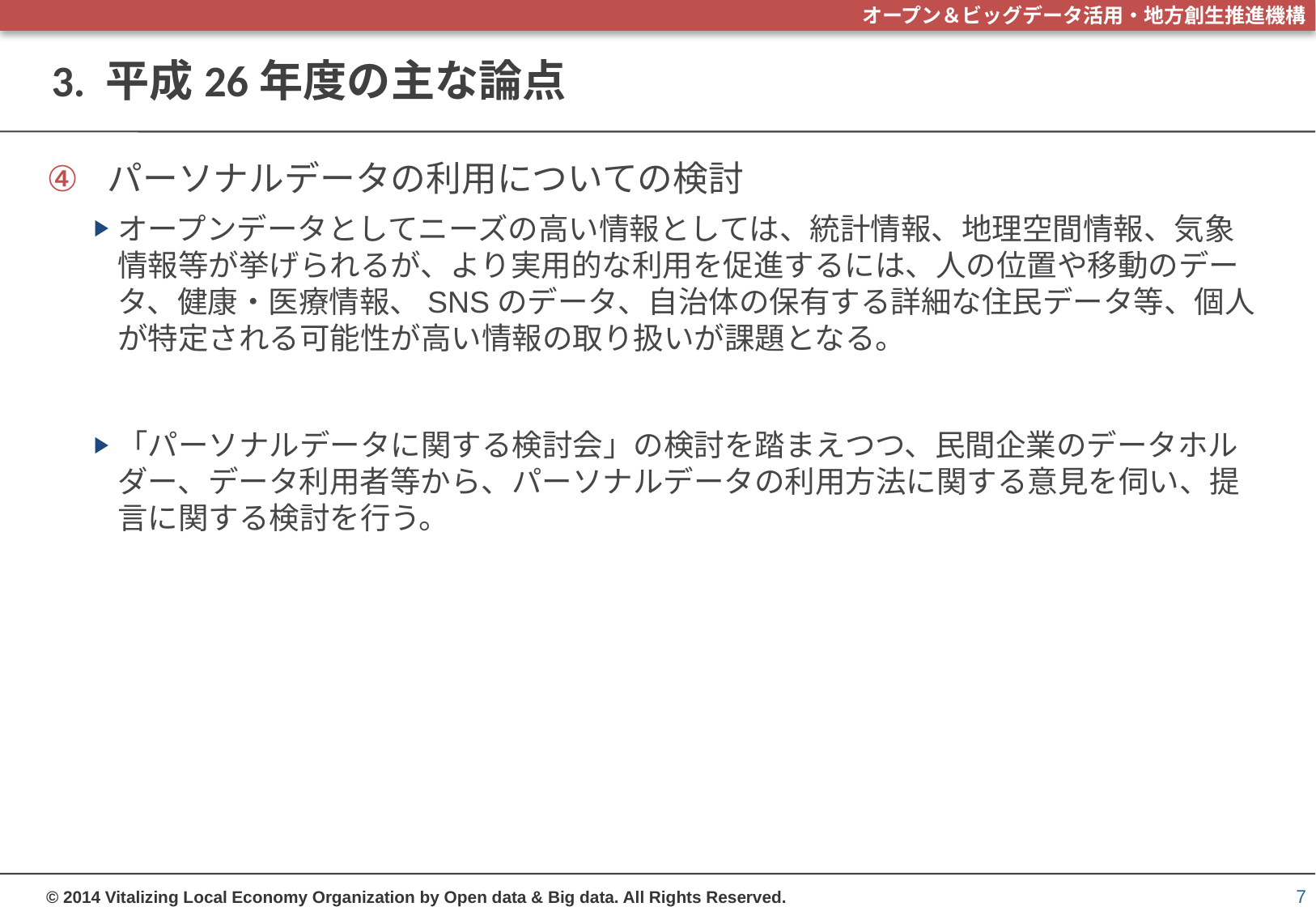

# 3. 平成26年度の主な論点
パーソナルデータの利用についての検討
オープンデータとしてニーズの高い情報としては、統計情報、地理空間情報、気象情報等が挙げられるが、より実用的な利用を促進するには、人の位置や移動のデータ、健康・医療情報、SNSのデータ、自治体の保有する詳細な住民データ等、個人が特定される可能性が高い情報の取り扱いが課題となる。

「パーソナルデータに関する検討会」の検討を踏まえつつ、民間企業のデータホルダー、データ利用者等から、パーソナルデータの利用方法に関する意見を伺い、提言に関する検討を行う。

7